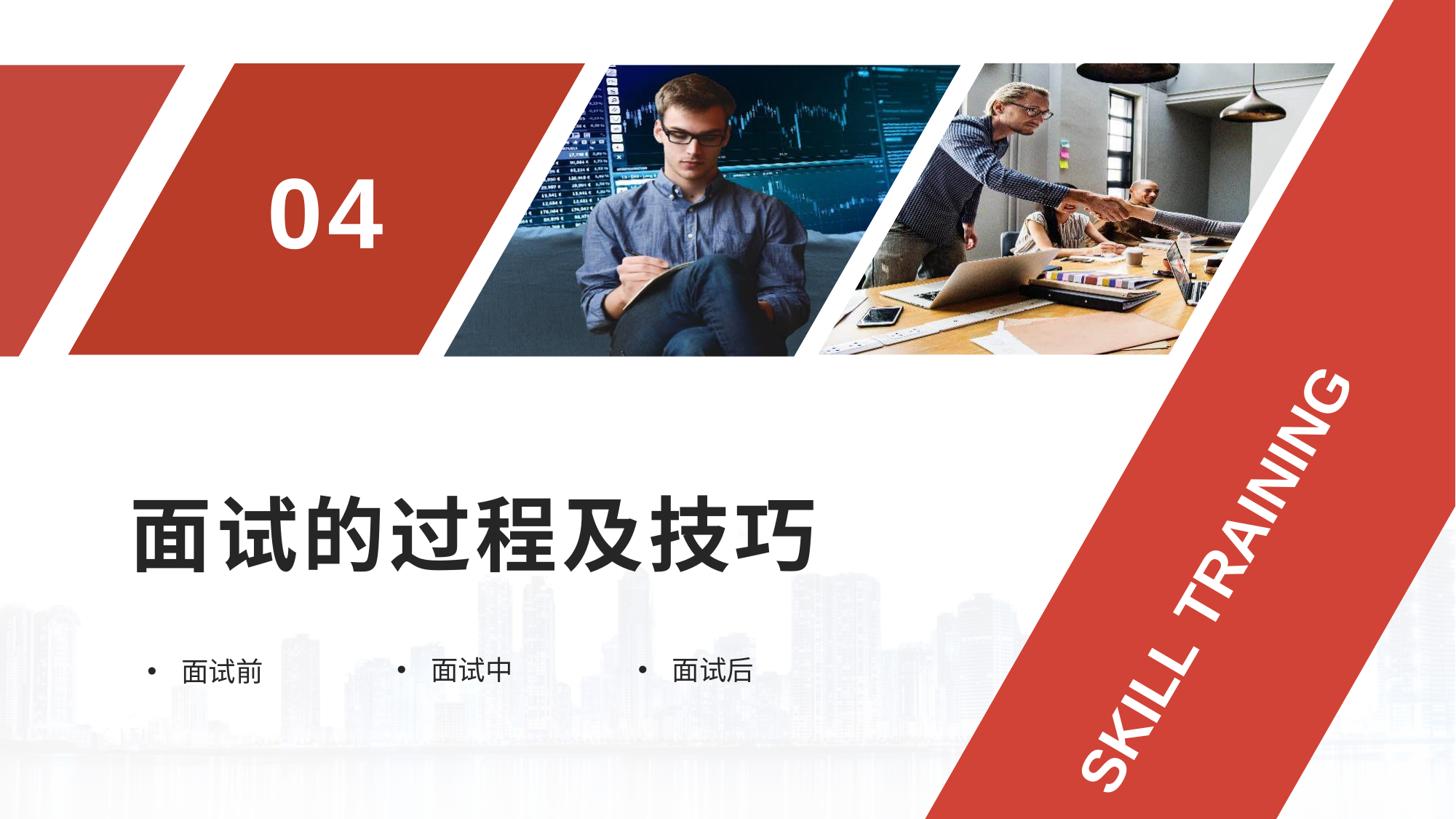

04
面试的过程及技巧
SKILL TRAINING
面试后
面试中
面试前